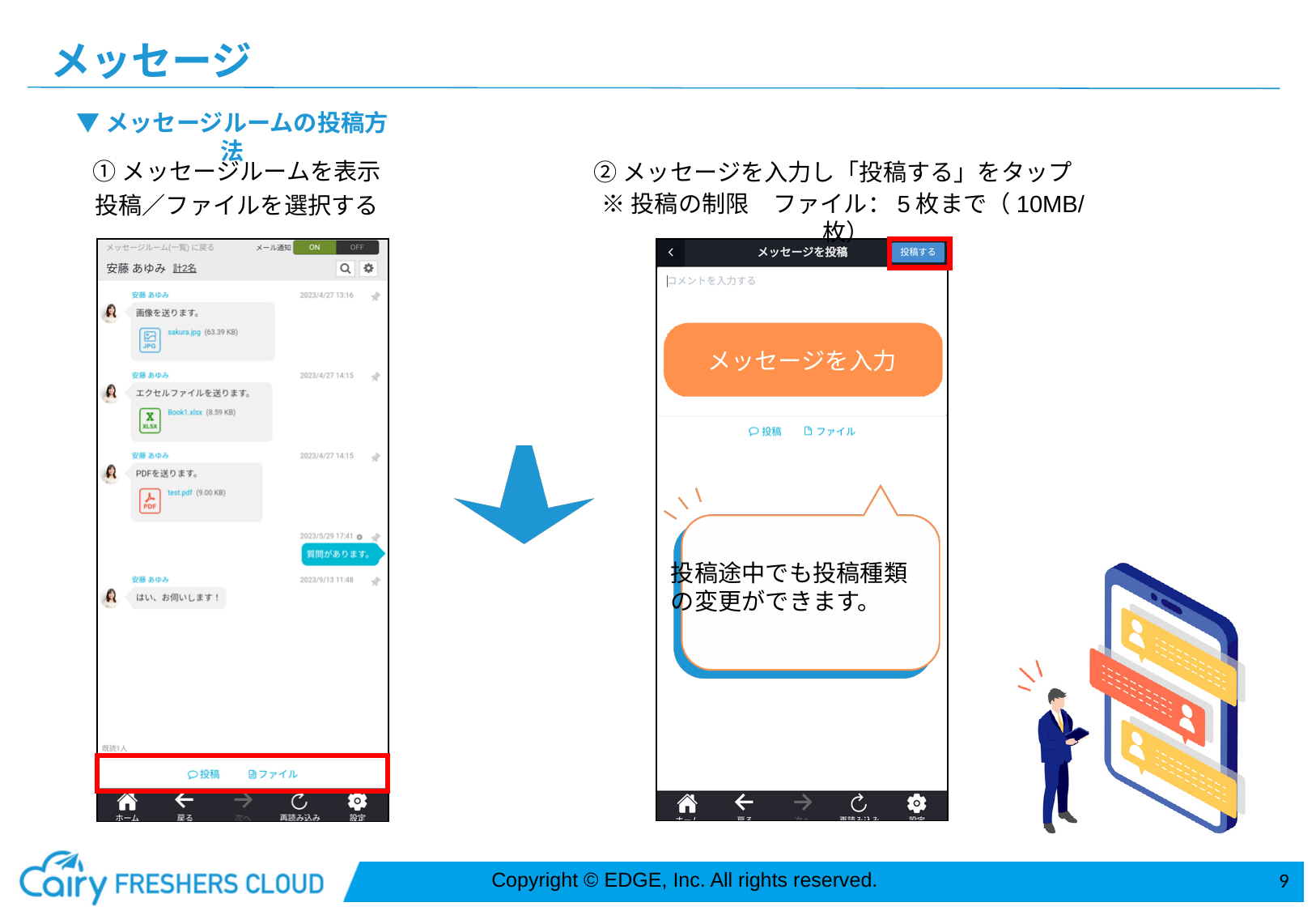

メッセージ

▼メッセージルームの投稿方法
①メッセージルームを表示
投稿／ファイルを選択する
②メッセージを入力し「投稿する」をタップ
※投稿の制限　ファイル：5枚まで（10MB/枚）

メッセージを入力

投稿途中でも投稿種類の変更ができます。

9

Copyright © EDGE, Inc. All rights reserved.